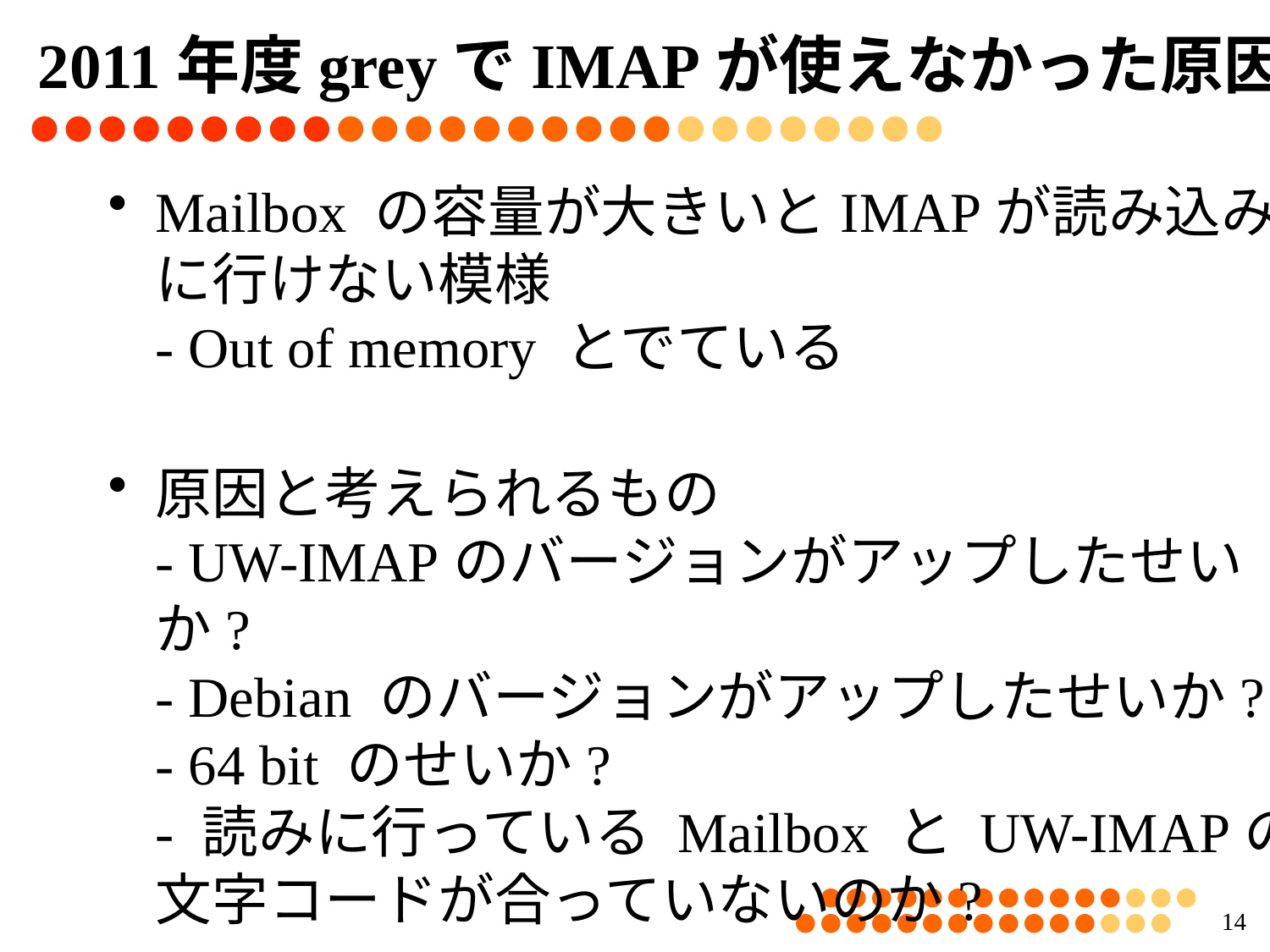

# 2011年度greyでIMAPが使えなかった原因
Mailbox の容量が大きいとIMAPが読み込みに行けない模様
- Out of memory とでている
原因と考えられるもの
- UW-IMAPのバージョンがアップしたせいか?
- Debian のバージョンがアップしたせいか?
- 64 bit のせいか?
- 読みに行っている Mailbox と UW-IMAPの文字コードが合っていないのか?
14